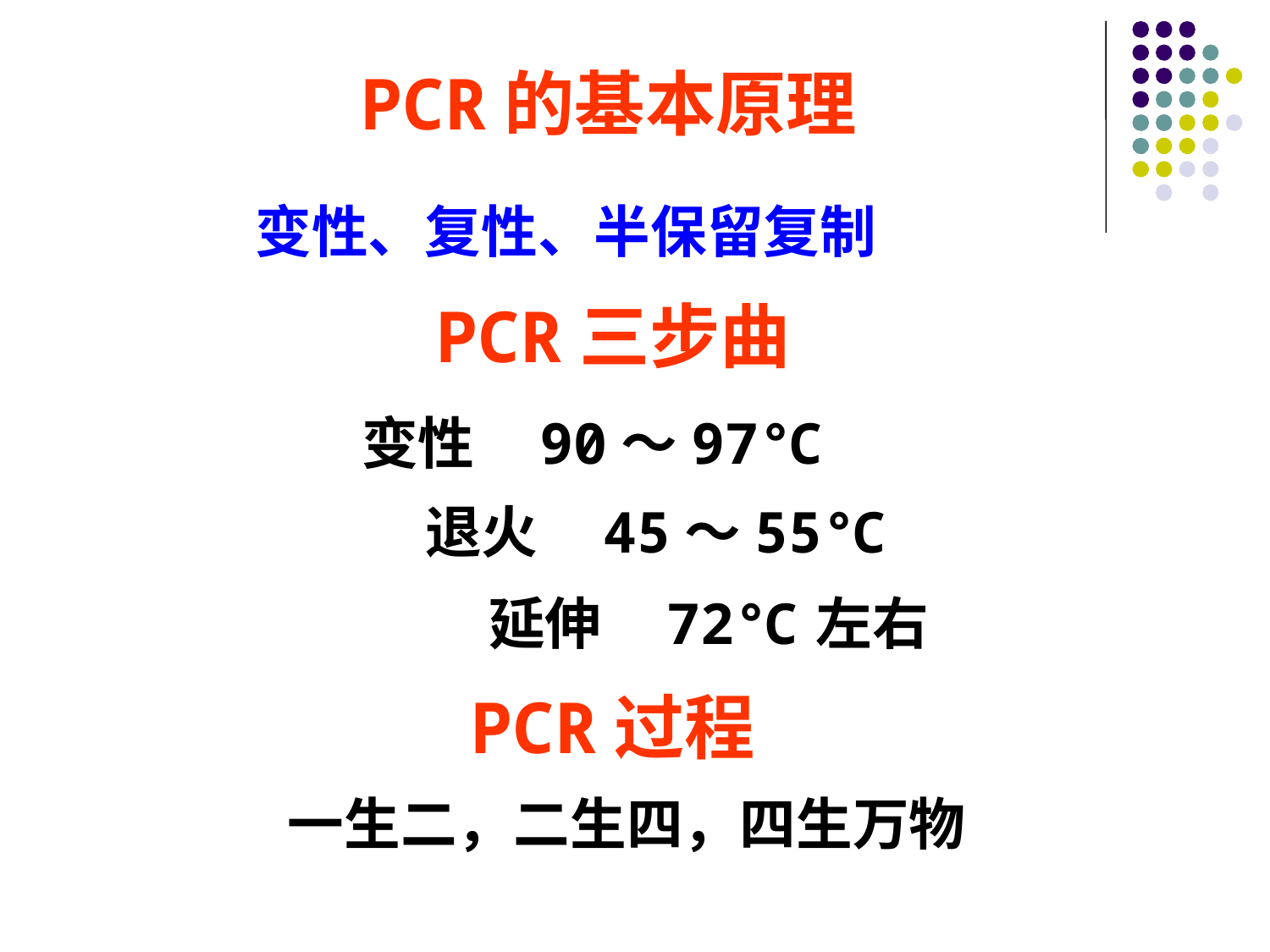

PCR的基本原理
   变性、复性、半保留复制
 PCR三步曲
变性    90～97℃
退火    45～55℃
延伸    72℃左右
PCR过程
一生二，二生四，四生万物